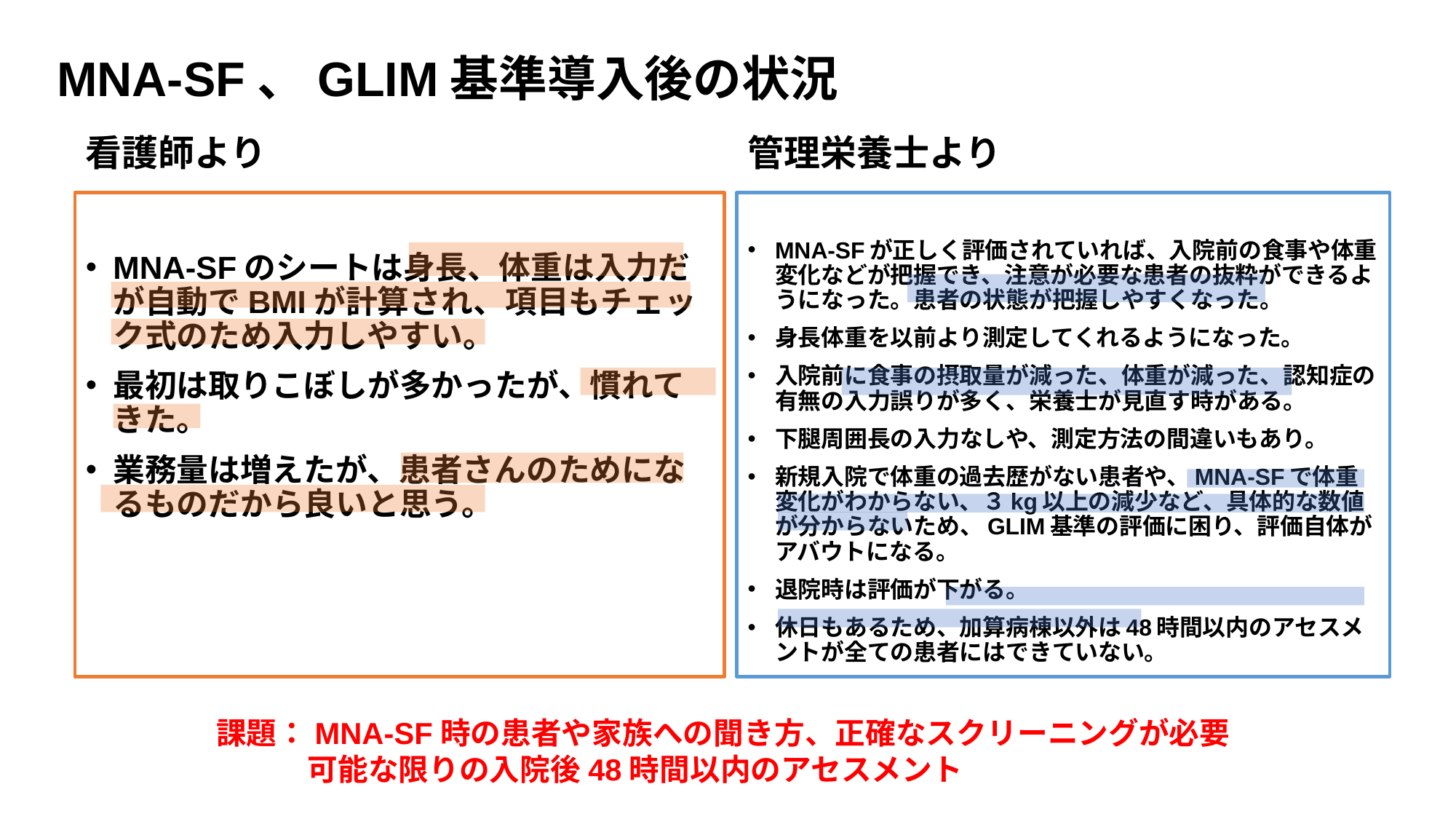

MNA-SF、GLIM基準導入後の状況
看護師より
管理栄養士より

MNA-SFのシートは身長、体重は入力だが自動でBMIが計算され、項目もチェック式のため入力しやすい。
最初は取りこぼしが多かったが、慣れてきた。
業務量は増えたが、患者さんのためになるものだから良いと思う。

MNA-SFが正しく評価されていれば、入院前の食事や体重変化などが把握でき、注意が必要な患者の抜粋ができるようになった。患者の状態が把握しやすくなった。
身長体重を以前より測定してくれるようになった。
入院前に食事の摂取量が減った、体重が減った、認知症の有無の入力誤りが多く、栄養士が見直す時がある。
下腿周囲長の入力なしや、測定方法の間違いもあり。
新規入院で体重の過去歴がない患者や、MNA-SFで体重変化がわからない、３kg以上の減少など、具体的な数値が分からないため、GLIM基準の評価に困り、評価自体がアバウトになる。
退院時は評価が下がる。
休日もあるため、加算病棟以外は48時間以内のアセスメントが全ての患者にはできていない。

課題：MNA-SF時の患者や家族への聞き方、正確なスクリーニングが必要
　　　可能な限りの入院後48時間以内のアセスメント